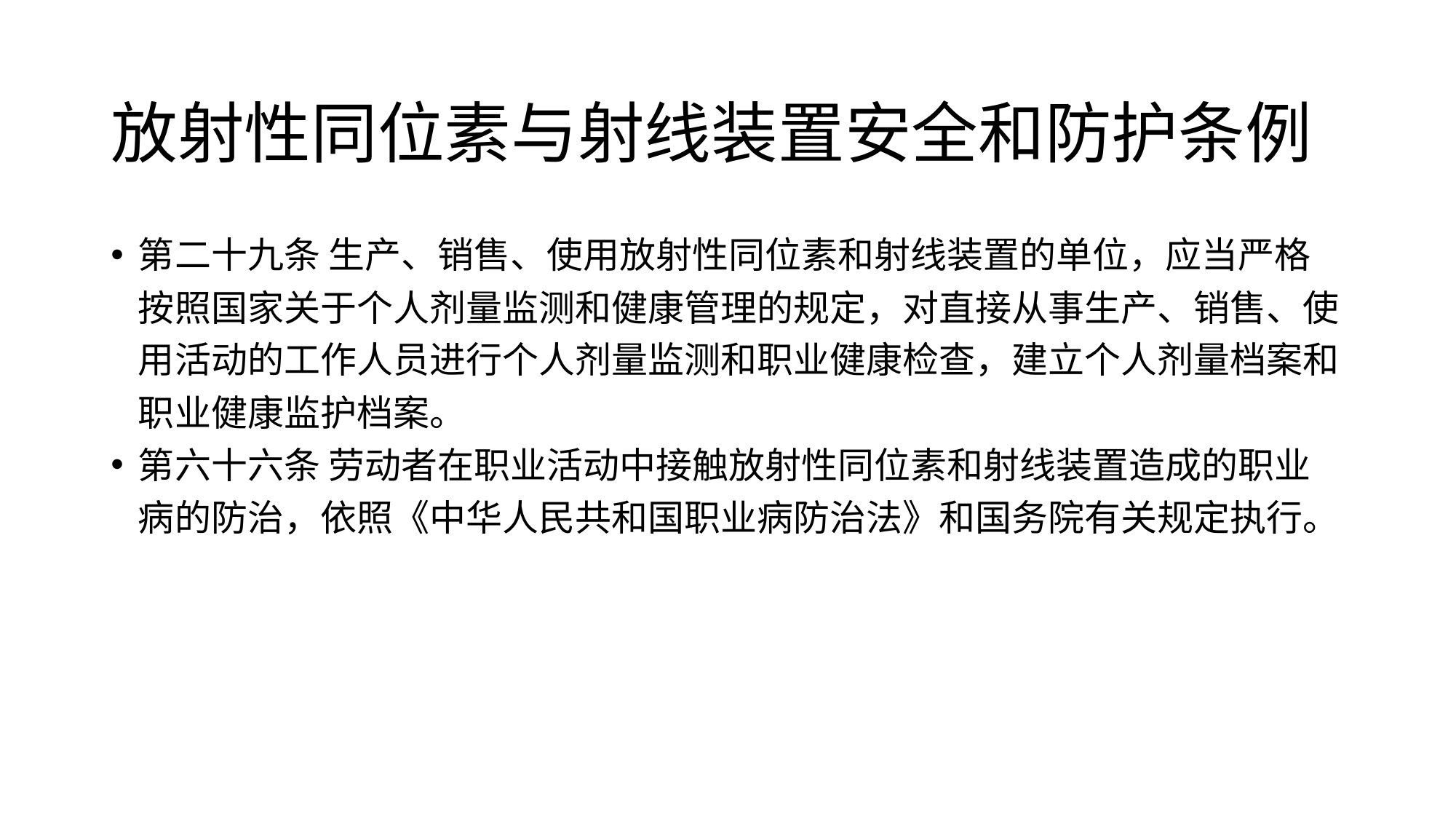

# 放射性同位素与射线装置安全和防护条例
第二十九条 生产、销售、使用放射性同位素和射线装置的单位，应当严格按照国家关于个人剂量监测和健康管理的规定，对直接从事生产、销售、使用活动的工作人员进行个人剂量监测和职业健康检查，建立个人剂量档案和职业健康监护档案。
第六十六条 劳动者在职业活动中接触放射性同位素和射线装置造成的职业病的防治，依照《中华人民共和国职业病防治法》和国务院有关规定执行。